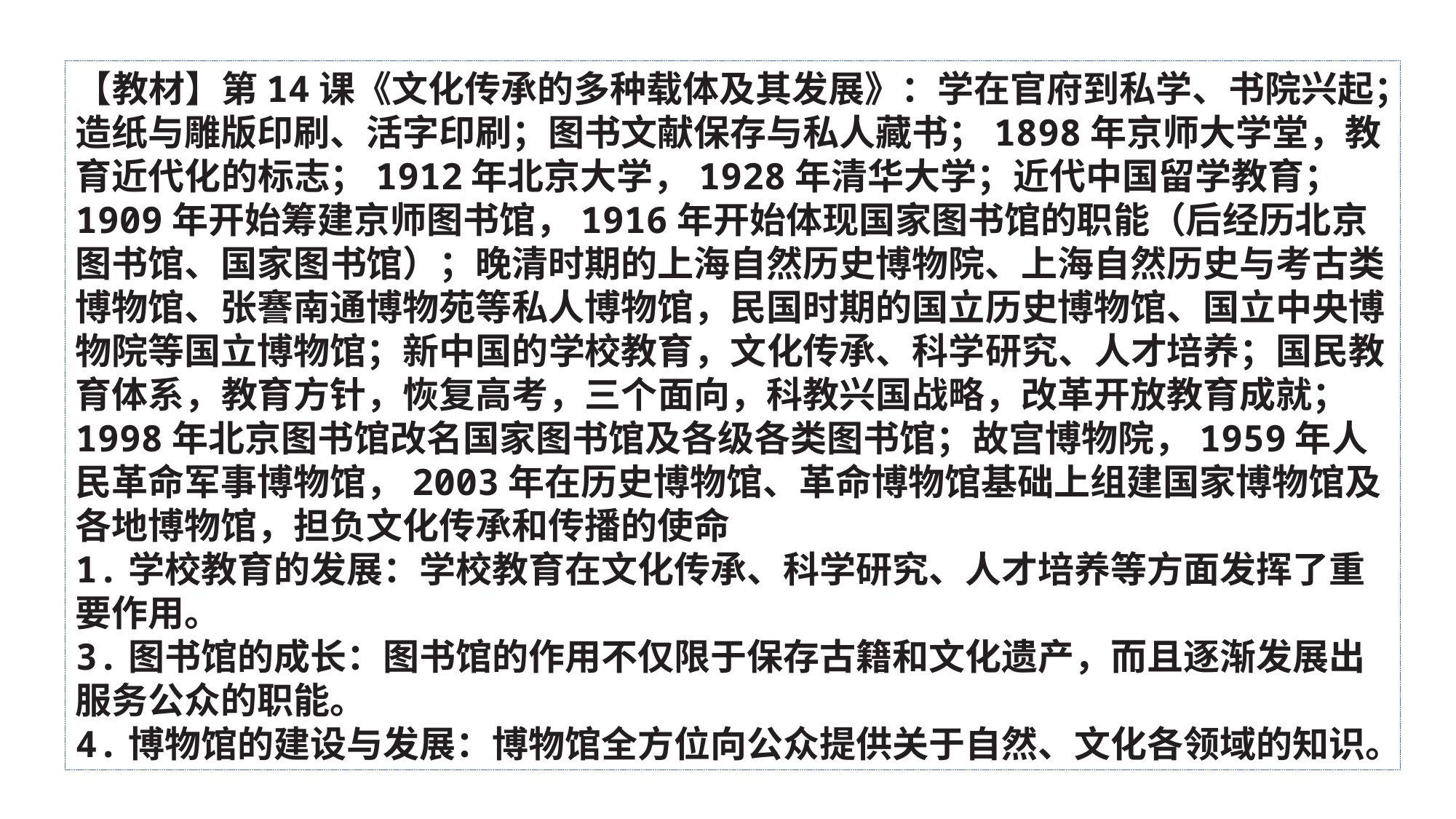

【教材】第14课《文化传承的多种载体及其发展》：学在官府到私学、书院兴起；造纸与雕版印刷、活字印刷；图书文献保存与私人藏书；1898年京师大学堂，教育近代化的标志；1912年北京大学，1928年清华大学；近代中国留学教育；1909年开始筹建京师图书馆，1916年开始体现国家图书馆的职能（后经历北京图书馆、国家图书馆）；晚清时期的上海自然历史博物院、上海自然历史与考古类博物馆、张謇南通博物苑等私人博物馆，民国时期的国立历史博物馆、国立中央博物院等国立博物馆；新中国的学校教育，文化传承、科学研究、人才培养；国民教育体系，教育方针，恢复高考，三个面向，科教兴国战略，改革开放教育成就；1998年北京图书馆改名国家图书馆及各级各类图书馆；故宫博物院，1959年人民革命军事博物馆，2003年在历史博物馆、革命博物馆基础上组建国家博物馆及各地博物馆，担负文化传承和传播的使命
1.学校教育的发展：学校教育在文化传承、科学研究、人才培养等方面发挥了重要作用。
3.图书馆的成长：图书馆的作用不仅限于保存古籍和文化遗产，而且逐渐发展出服务公众的职能。
4.博物馆的建设与发展：博物馆全方位向公众提供关于自然、文化各领域的知识。